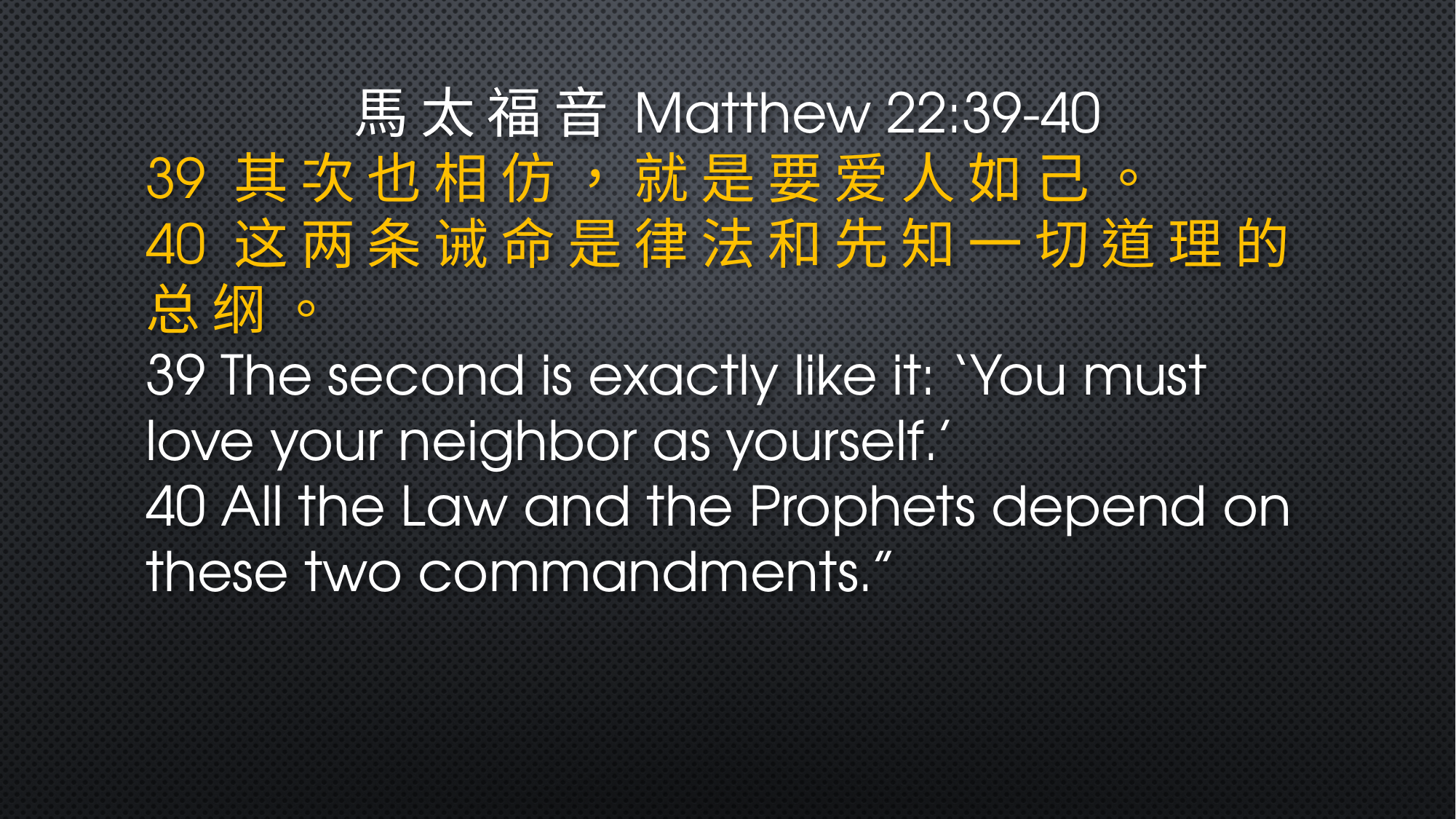

馬 太 福 音 Matthew 22:39-40
39 其 次 也 相 仿 ， 就 是 要 爱 人 如 己 。
40 这 两 条 诫 命 是 律 法 和 先 知 一 切 道 理 的 总 纲 。
39 The second is exactly like it: ‘You must love your neighbor as yourself.’
40 All the Law and the Prophets depend on these two commandments.”